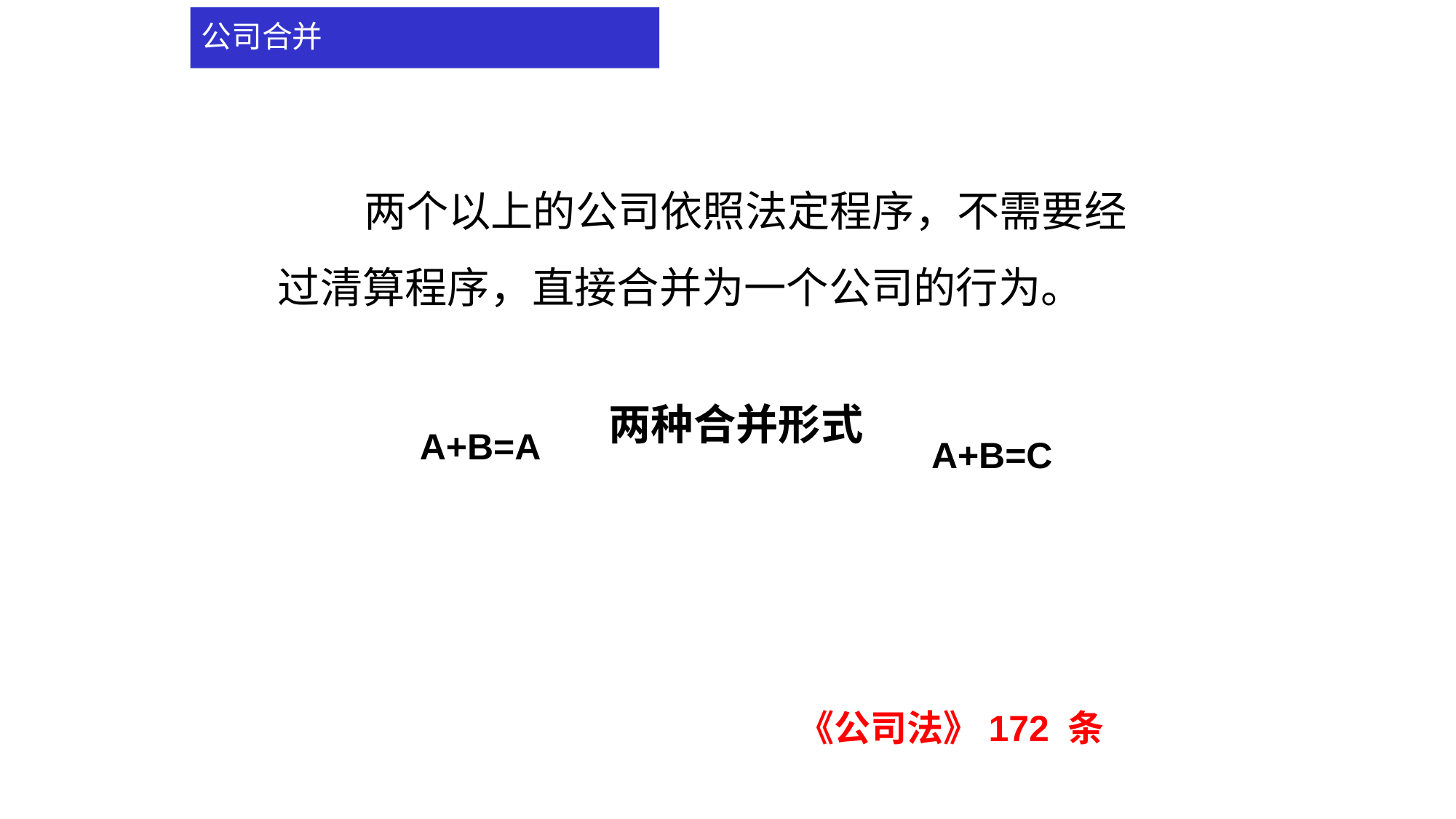

# 公司合并
        两个以上的公司依照法定程序，不需要经过清算程序，直接合并为一个公司的行为。
两种合并形式

A+B=A
A+B=C
《公司法》172 条